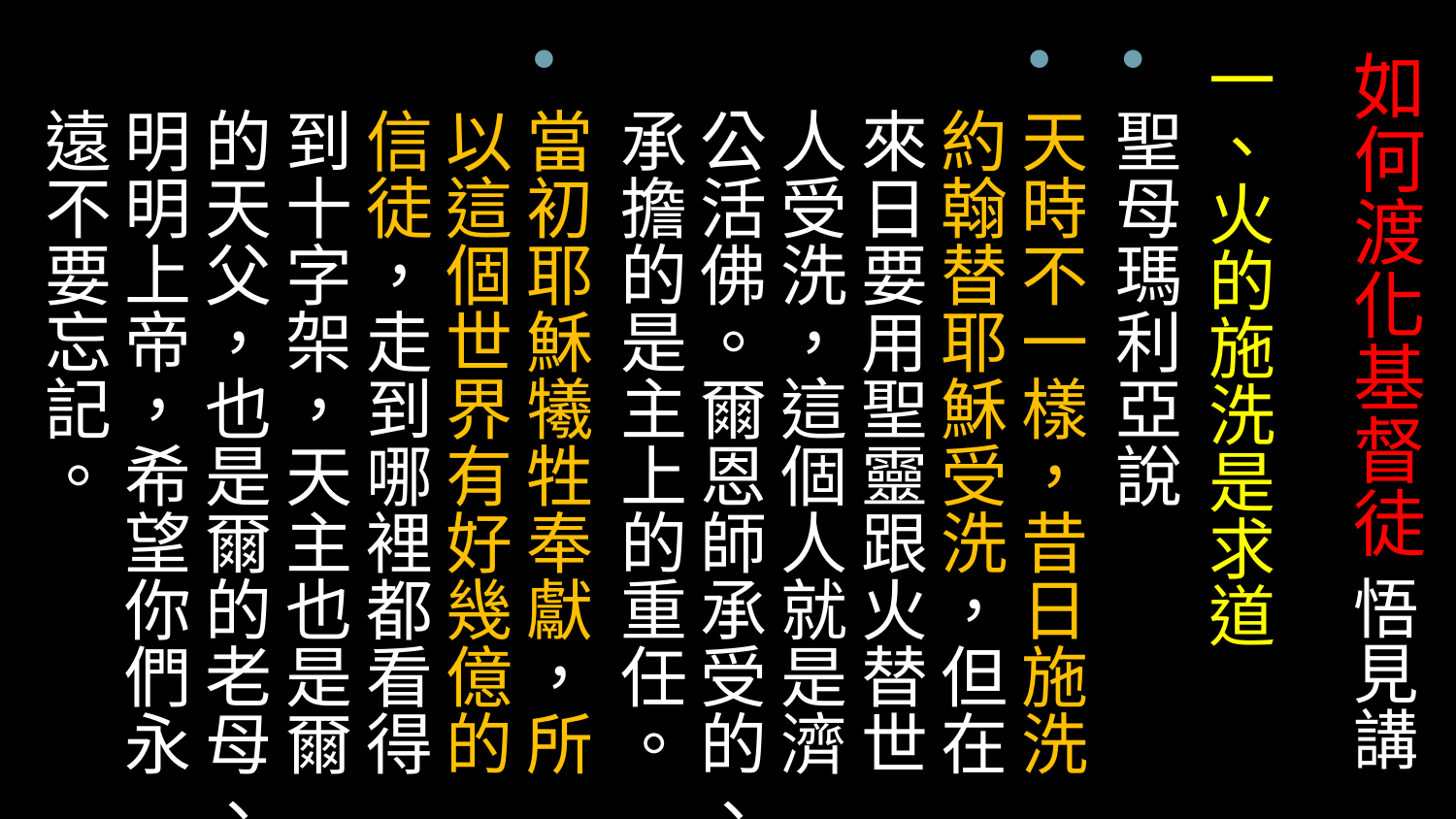

一、火的施洗是求道
聖母瑪利亞說
天時不一樣，昔日施洗約翰替耶穌受洗，但在來日要用聖靈跟火替世人受洗，這個人就是濟公活佛。爾恩師承受的、承擔的是主上的重任。
當初耶穌犧牲奉獻，所以這個世界有好幾億的信徒，走到哪裡都看得到十字架，天主也是爾的天父，也是爾的老母、明明上帝，希望你們永遠不要忘記。
# 如何渡化基督徒 悟見講